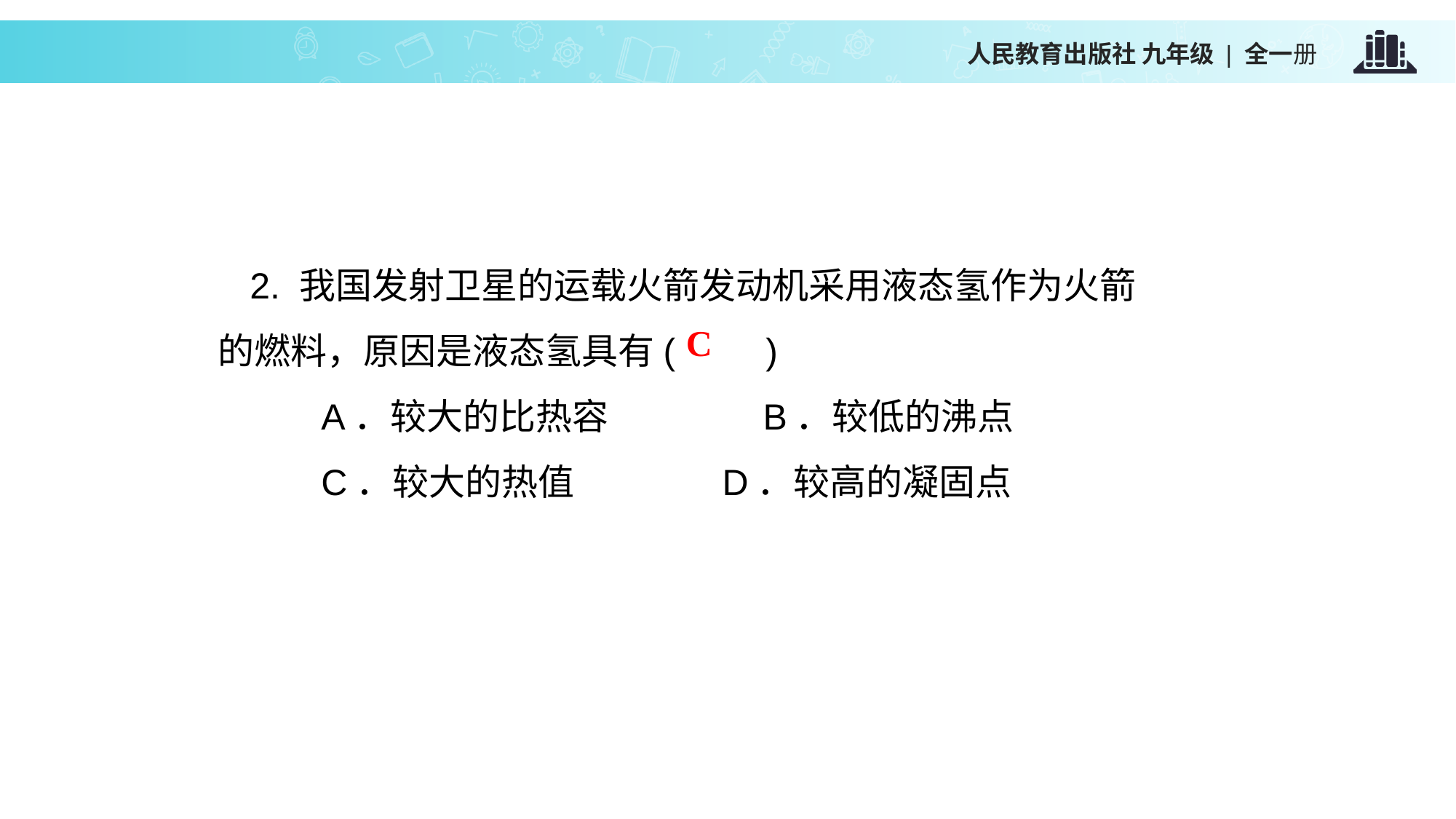

人民教育出版社 九年级 | 全一册
2. 我国发射卫星的运载火箭发动机采用液态氢作为火箭的燃料，原因是液态氢具有(　　)
       A．较大的比热容　　　　B．较低的沸点
       C．较大的热值                 D．较高的凝固点
C